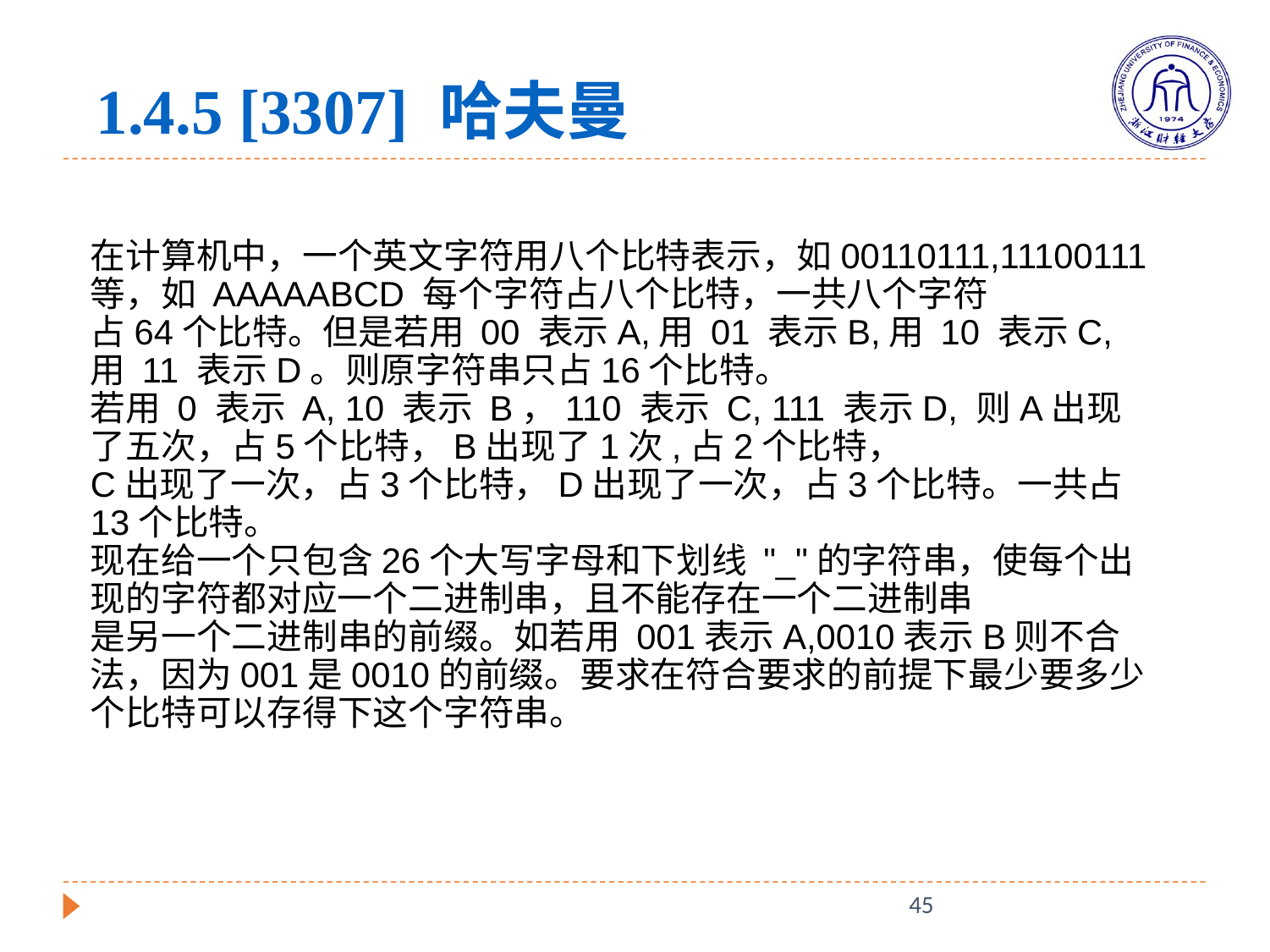

1.4.5 [3307] 哈夫曼
在计算机中，一个英文字符用八个比特表示，如00110111,11100111等，如 AAAAABCD 每个字符占八个比特，一共八个字符
占64个比特。但是若用 00 表示A,用 01 表示B,用 10 表示C,用 11 表示D。则原字符串只占16个比特。
若用 0 表示 A, 10 表示 B，110 表示 C, 111 表示D, 则A出现了五次，占5个比特，B出现了1次,占2个比特，
C出现了一次，占3个比特，D出现了一次，占3个比特。一共占13个比特。
现在给一个只包含26个大写字母和下划线 "_"的字符串，使每个出现的字符都对应一个二进制串，且不能存在一个二进制串
是另一个二进制串的前缀。如若用 001表示A,0010表示B则不合法，因为001是0010的前缀。要求在符合要求的前提下最少要多少个比特可以存得下这个字符串。

45